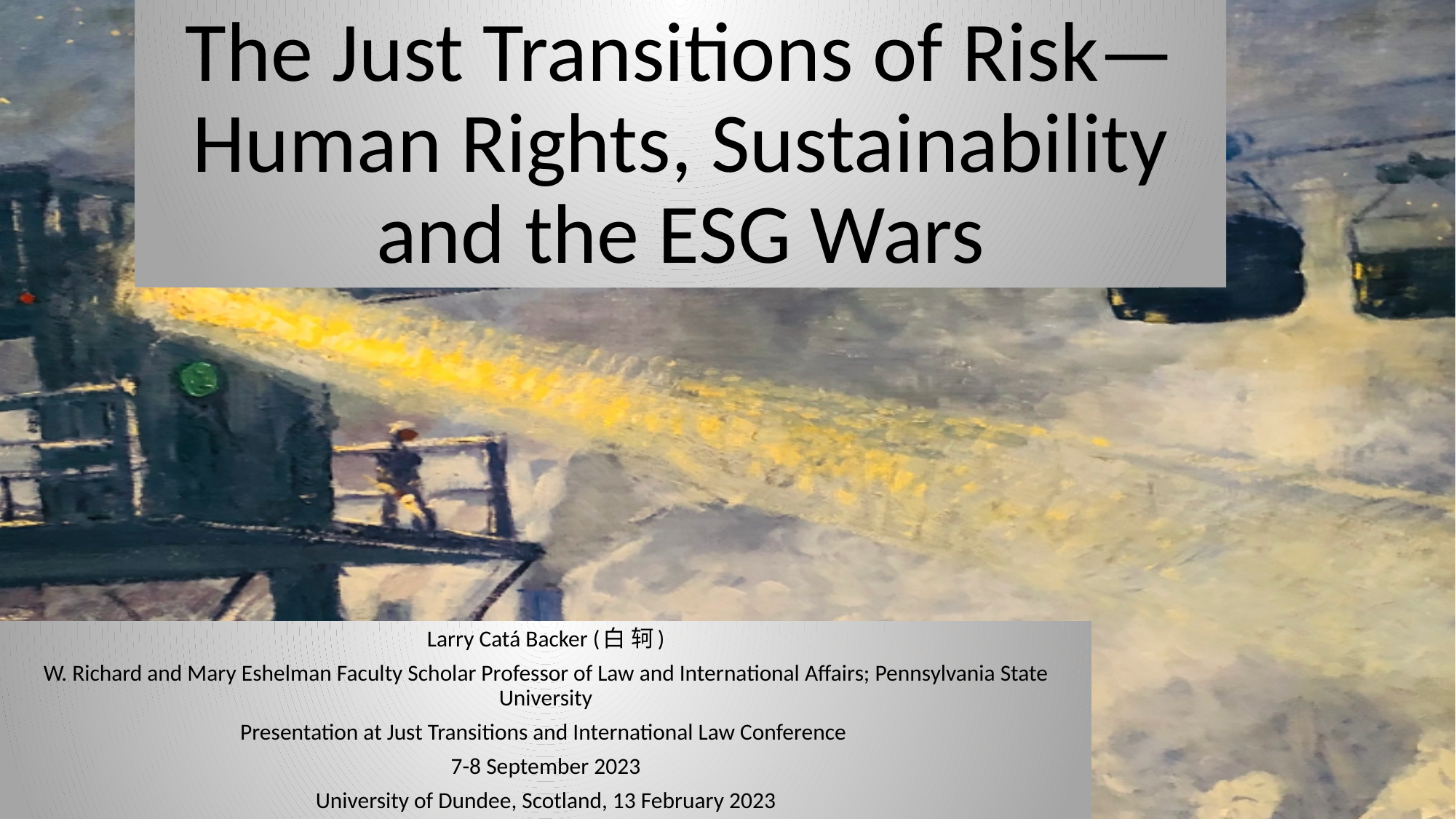

# The Just Transitions of Risk—Human Rights, Sustainability and the ESG Wars
Larry Catá Backer (白 轲)
W. Richard and Mary Eshelman Faculty Scholar Professor of Law and International Affairs; Pennsylvania State University
Presentation at Just Transitions and International Law Conference
7-8 September 2023
University of Dundee, Scotland, 13 February 2023